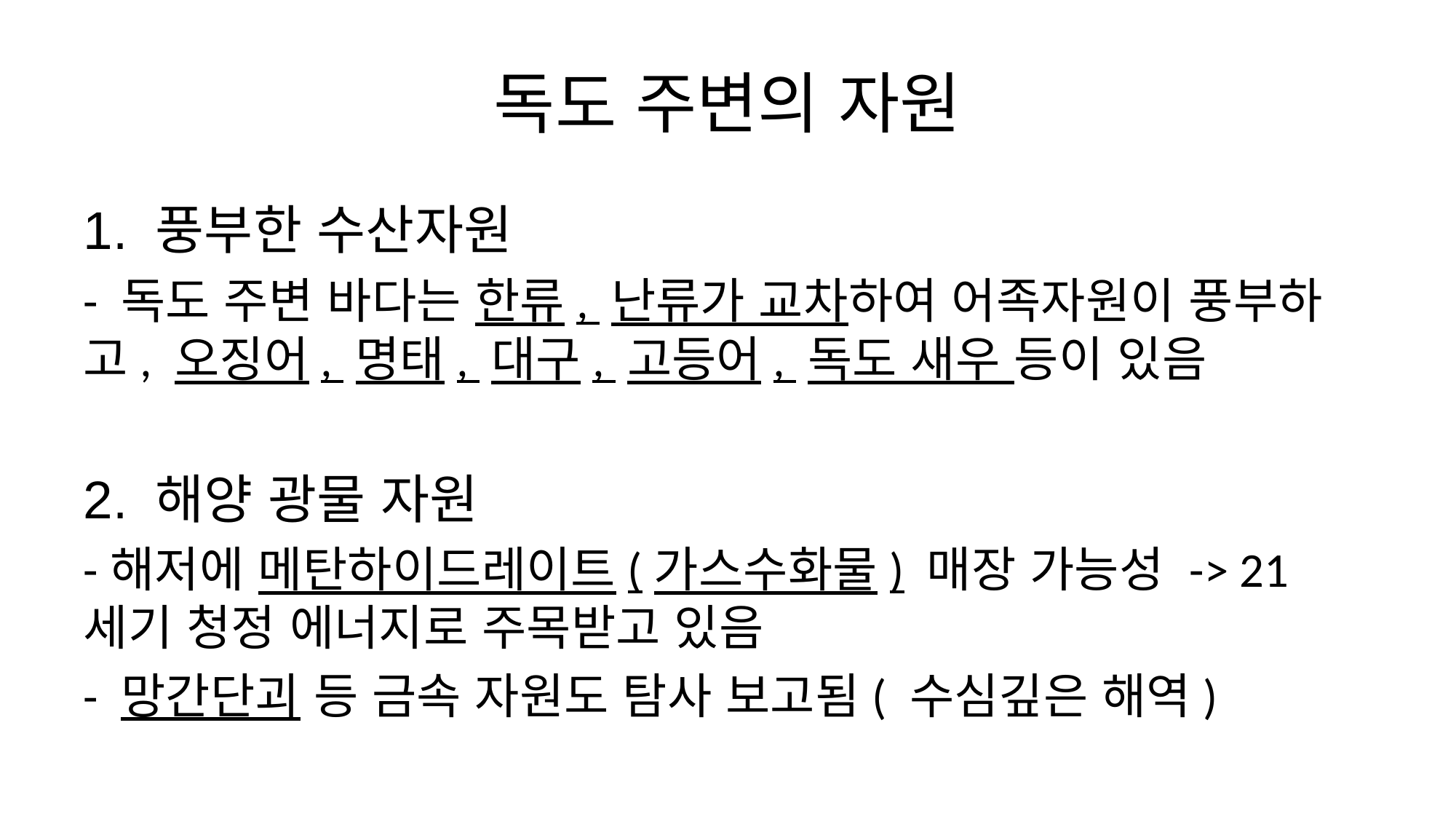

# 독도 주변의 자원
1. 풍부한 수산자원
- 독도 주변 바다는 한류, 난류가 교차하여 어족자원이 풍부하고, 오징어, 명태, 대구, 고등어, 독도 새우 등이 있음

2. 해양 광물 자원
-해저에 메탄하이드레이트(가스수화물) 매장 가능성 -> 21세기 청정 에너지로 주목받고 있음
- 망간단괴 등 금속 자원도 탐사 보고됨( 수심깊은 해역)